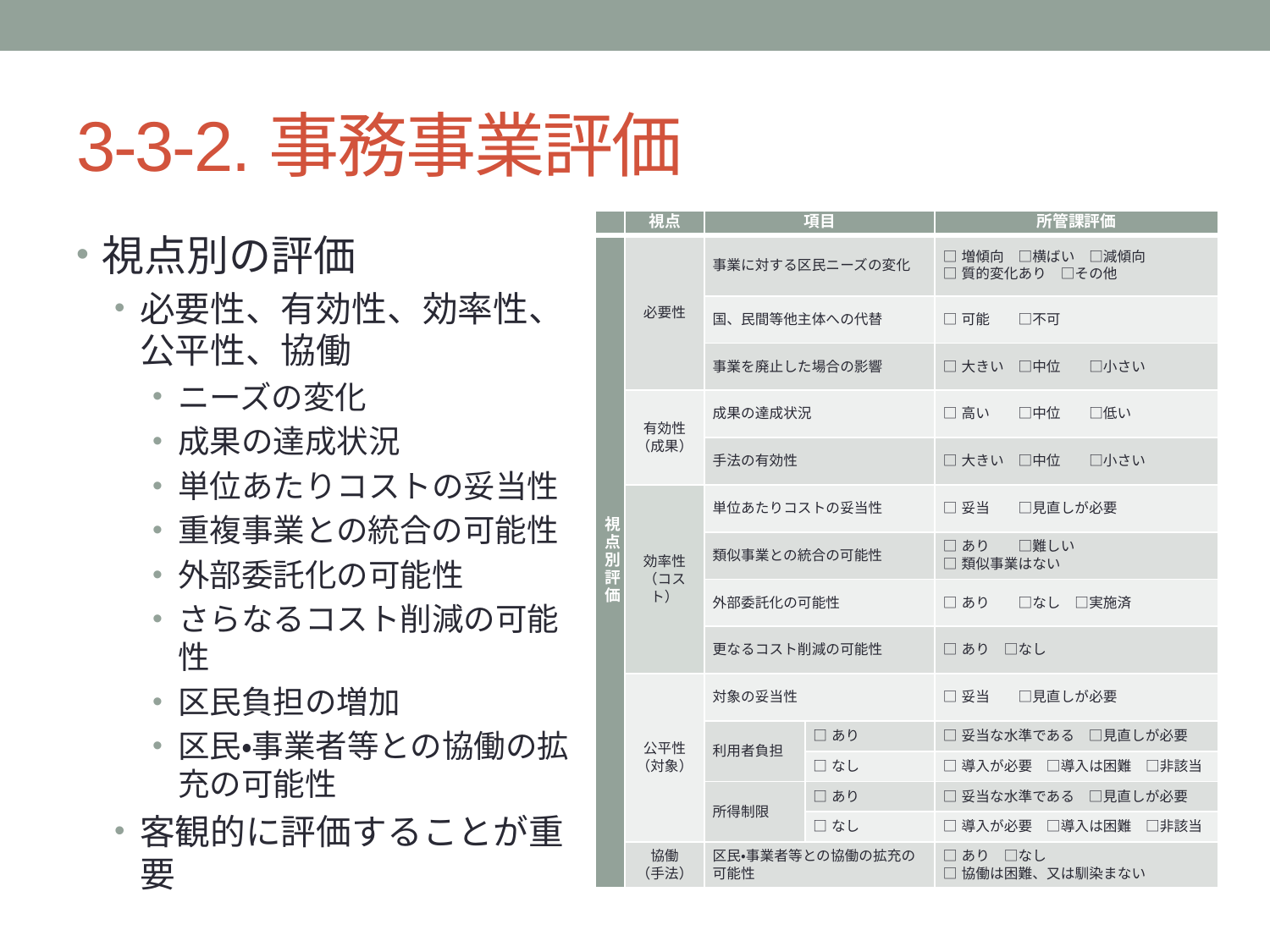

# 3-3-2.事務事業評価
|  | 視点 | 項目 |  | 所管課評価 |
| --- | --- | --- | --- | --- |
| 視点別評価 | 必要性 | 事業に対する区民ニーズの変化 |  | □増傾向　□横ばい　□減傾向 □質的変化あり　□その他 |
|  |  | 国、民間等他主体への代替 |  | □可能　　□不可 |
|  |  | 事業を廃止した場合の影響 |  | □大きい　□中位　　□小さい |
|  | 有効性 （成果） | 成果の達成状況 |  | □高い　　□中位　　□低い |
|  |  | 手法の有効性 |  | □大きい　□中位　　□小さい |
|  | 効率性 （コスト） | 単位あたりコストの妥当性 |  | □妥当　　□見直しが必要 |
|  |  | 類似事業との統合の可能性 |  | □あり　　□難しい □類似事業はない |
|  |  | 外部委託化の可能性 |  | □あり　　□なし　□実施済 |
|  |  | 更なるコスト削減の可能性 |  | □あり　□なし |
|  | 公平性 （対象） | 対象の妥当性 |  | □妥当　　□見直しが必要 |
|  |  | 利用者負担 | □あり | □妥当な水準である　□見直しが必要 |
|  |  |  | □なし | □導入が必要　□導入は困難　□非該当 |
|  |  | 所得制限 | □あり | □妥当な水準である　□見直しが必要 |
|  |  |  | □なし | □導入が必要　□導入は困難　□非該当 |
|  | 協働 （手法） | 区民・事業者等との協働の拡充の可能性 |  | □あり　□なし □協働は困難、又は馴染まない |
視点別の評価
必要性、有効性、効率性、公平性、協働
ニーズの変化
成果の達成状況
単位あたりコストの妥当性
重複事業との統合の可能性
外部委託化の可能性
さらなるコスト削減の可能性
区民負担の増加
区民・事業者等との協働の拡充の可能性
客観的に評価することが重要